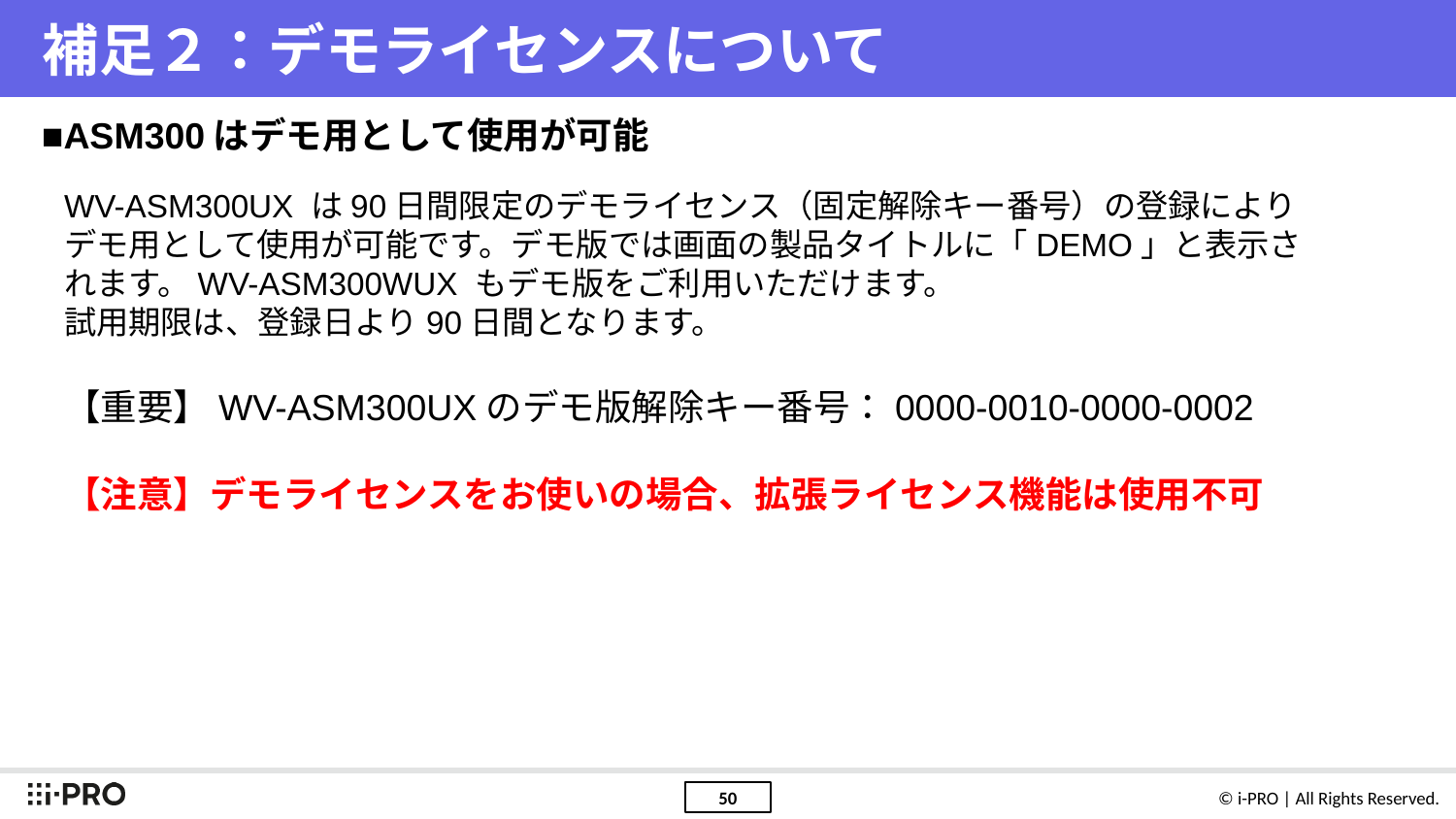

# 補足２：デモライセンスについて
■ASM300はデモ用として使用が可能
WV-ASM300UX は90日間限定のデモライセンス（固定解除キー番号）の登録によりデモ用として使用が可能です。デモ版では画面の製品タイトルに「DEMO」と表示されます。WV-ASM300WUX もデモ版をご利用いただけます。
試用期限は、登録日より90日間となります。
【重要】WV-ASM300UXのデモ版解除キー番号：0000-0010-0000-0002

【注意】デモライセンスをお使いの場合、拡張ライセンス機能は使用不可